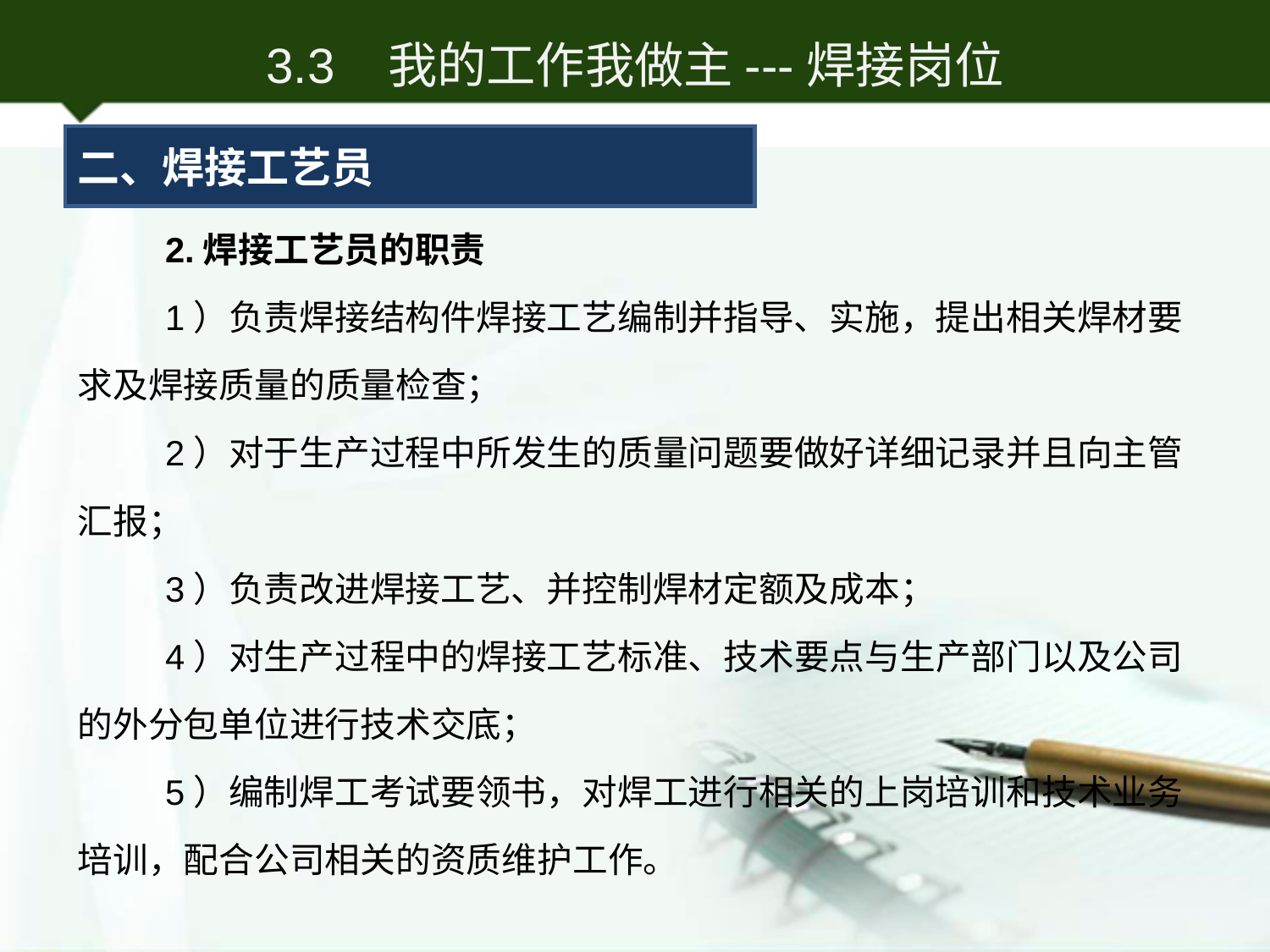

3.3   我的工作我做主---焊接岗位
二、焊接工艺员
2.焊接工艺员的职责
1）负责焊接结构件焊接工艺编制并指导、实施，提出相关焊材要求及焊接质量的质量检查；
2）对于生产过程中所发生的质量问题要做好详细记录并且向主管汇报；
3）负责改进焊接工艺、并控制焊材定额及成本；
4）对生产过程中的焊接工艺标准、技术要点与生产部门以及公司的外分包单位进行技术交底；
5）编制焊工考试要领书，对焊工进行相关的上岗培训和技术业务培训，配合公司相关的资质维护工作。